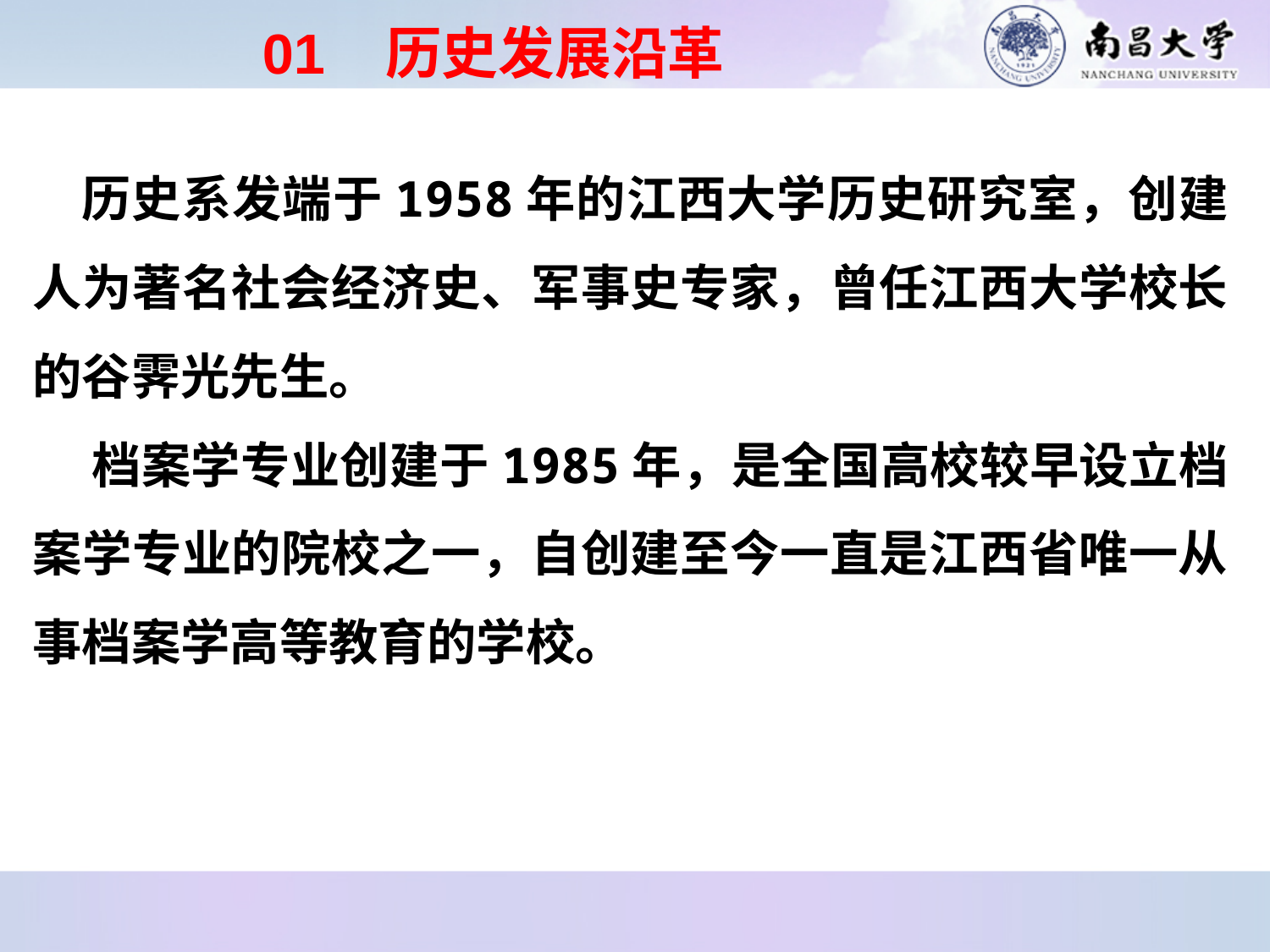

01   历史发展沿革
   历史系发端于1958年的江西大学历史研究室，创建人为著名社会经济史、军事史专家，曾任江西大学校长的谷霁光先生。
    档案学专业创建于1985年，是全国高校较早设立档案学专业的院校之一，自创建至今一直是江西省唯一从事档案学高等教育的学校。